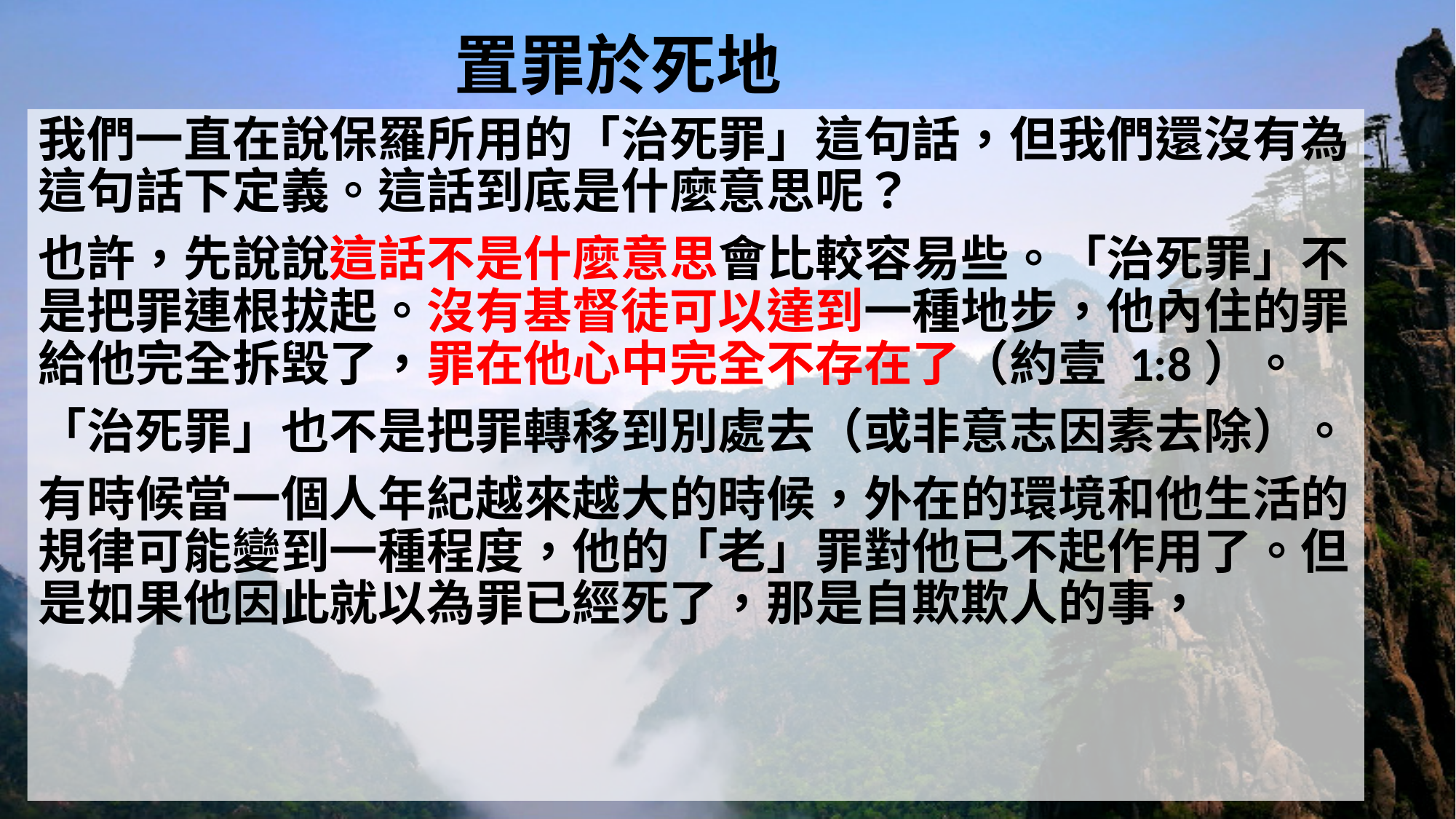

# 置罪於死地
我們一直在說保羅所用的「治死罪」這句話，但我們還沒有為這句話下定義。這話到底是什麼意思呢？
也許，先說說這話不是什麼意思會比較容易些。「治死罪」不是把罪連根拔起。沒有基督徒可以達到一種地步，他內住的罪給他完全拆毀了，罪在他心中完全不存在了（約壹 1:8）。
「治死罪」也不是把罪轉移到別處去（或非意志因素去除）。
有時候當一個人年紀越來越大的時候，外在的環境和他生活的規律可能變到一種程度，他的「老」罪對他已不起作用了。但是如果他因此就以為罪已經死了，那是自欺欺人的事，